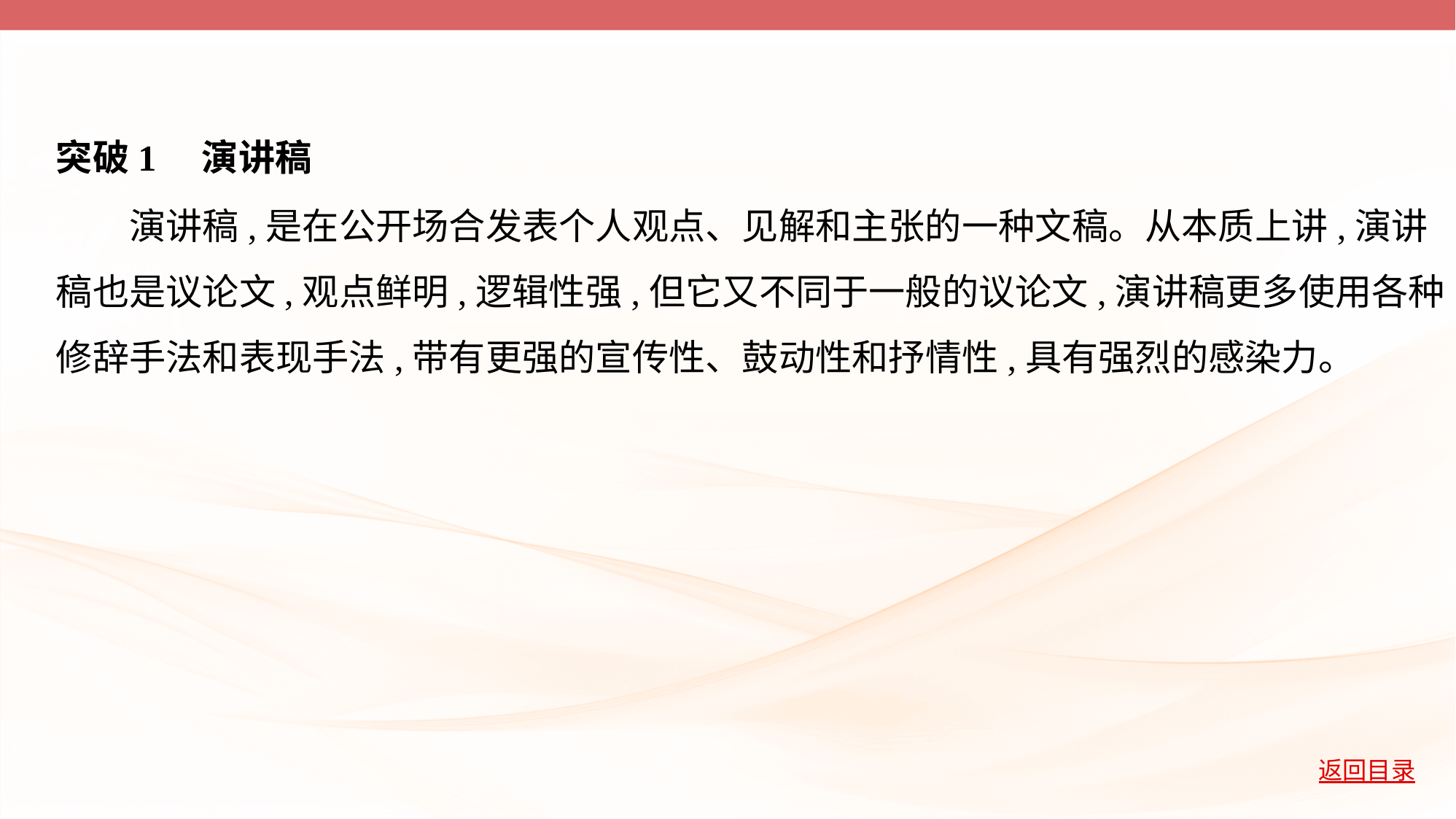

突破1　演讲稿
　　演讲稿,是在公开场合发表个人观点、见解和主张的一种文稿。从本质上讲,演讲
稿也是议论文,观点鲜明,逻辑性强,但它又不同于一般的议论文,演讲稿更多使用各种
修辞手法和表现手法,带有更强的宣传性、鼓动性和抒情性,具有强烈的感染力。